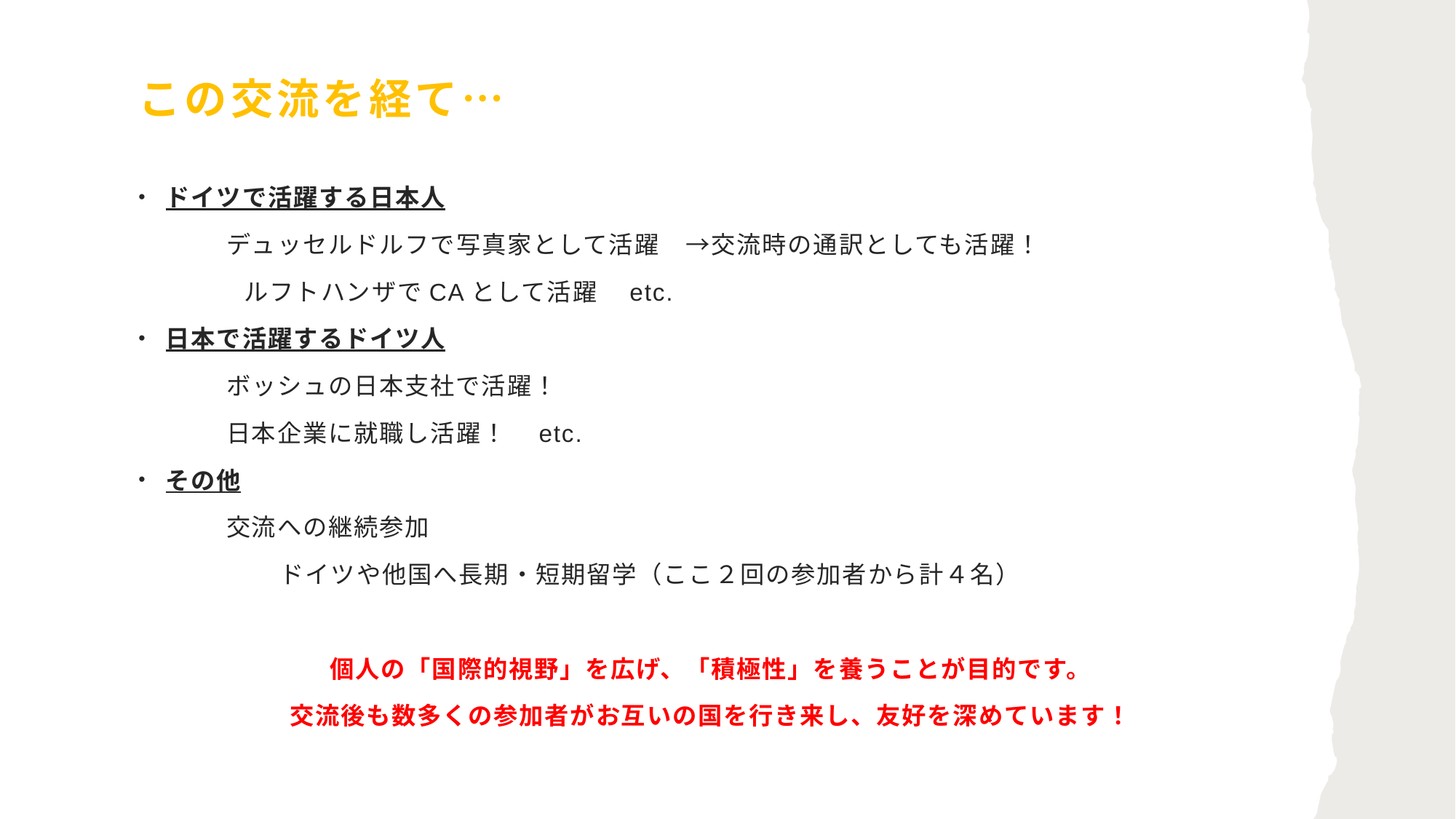

# この交流を経て…
ドイツで活躍する日本人
            デュッセルドルフで写真家として活躍　→交流時の通訳としても活躍！
　    　    ルフトハンザでCAとして活躍　etc.
日本で活躍するドイツ人
            ボッシュの日本支社で活躍！
            日本企業に就職し活躍！　etc.
その他
            交流への継続参加
　　　　 　 ドイツや他国へ長期・短期留学（ここ２回の参加者から計４名）

個人の「国際的視野」を広げ、「積極性」を養うことが目的です。
交流後も数多くの参加者がお互いの国を行き来し、友好を深めています！